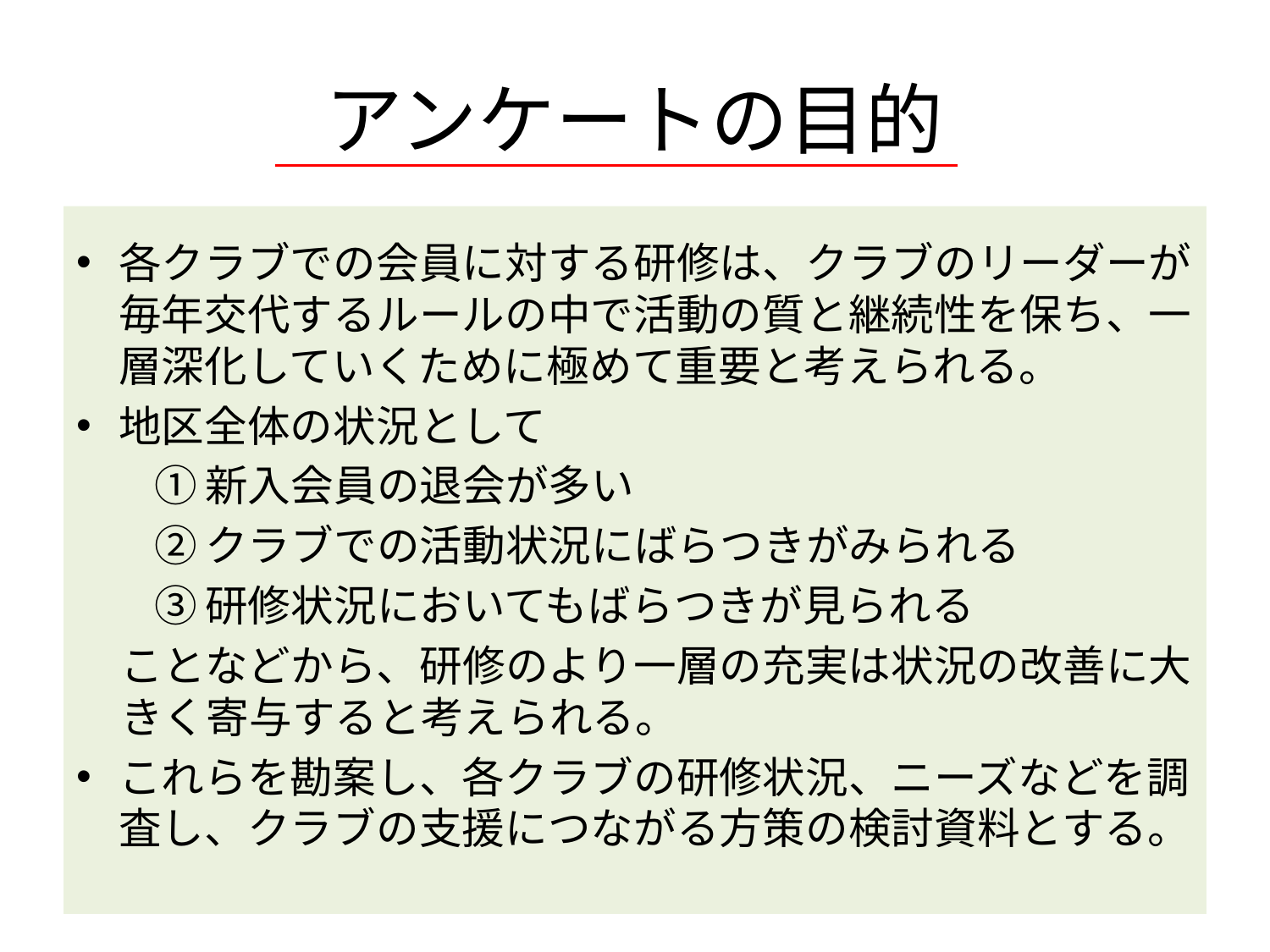

# アンケートの目的
各クラブでの会員に対する研修は、クラブのリーダーが毎年交代するルールの中で活動の質と継続性を保ち、一層深化していくために極めて重要と考えられる。
地区全体の状況として
①新入会員の退会が多い
②クラブでの活動状況にばらつきがみられる
③研修状況においてもばらつきが見られる
ことなどから、研修のより一層の充実は状況の改善に大きく寄与すると考えられる。
これらを勘案し、各クラブの研修状況、ニーズなどを調査し、クラブの支援につながる方策の検討資料とする。